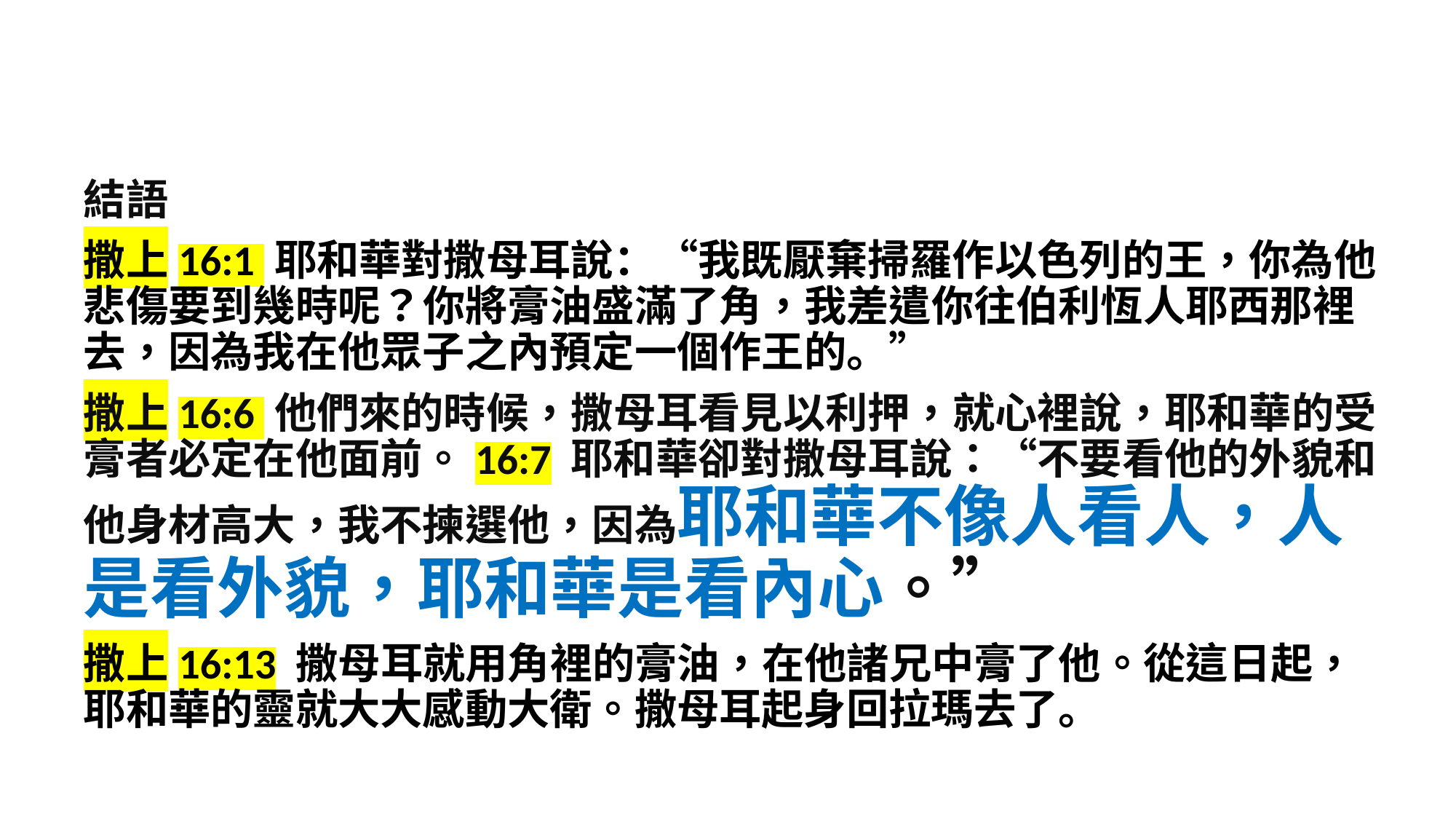

結語
撒上16:1 耶和華對撒母耳說：“我既厭棄掃羅作以色列的王，你為他悲傷要到幾時呢？你將膏油盛滿了角，我差遣你往伯利恆人耶西那裡去，因為我在他眾子之內預定一個作王的。”
撒上16:6 他們來的時候，撒母耳看見以利押，就心裡說，耶和華的受膏者必定在他面前。16:7 耶和華卻對撒母耳說：“不要看他的外貌和他身材高大，我不揀選他，因為耶和華不像人看人，人是看外貌，耶和華是看內心。”
撒上16:13 撒母耳就用角裡的膏油，在他諸兄中膏了他。從這日起，耶和華的靈就大大感動大衛。撒母耳起身回拉瑪去了。